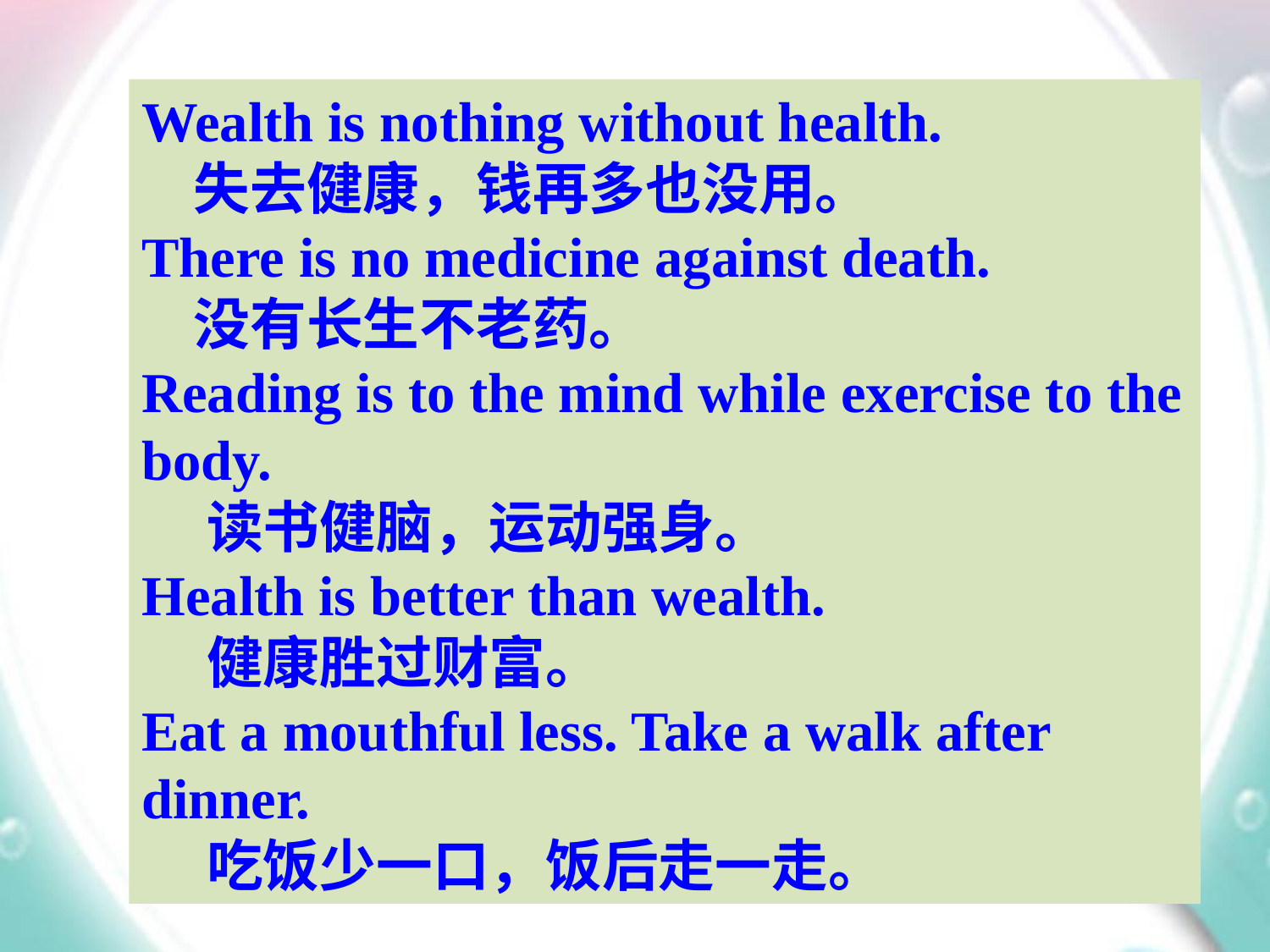

Wealth is nothing without health.
   失去健康，钱再多也没用。
There is no medicine against death.
   没有长生不老药。
Reading is to the mind while exercise to the body.
    读书健脑，运动强身。
Health is better than wealth.
    健康胜过财富。
Eat a mouthful less. Take a walk after dinner.
    吃饭少一口，饭后走一走。